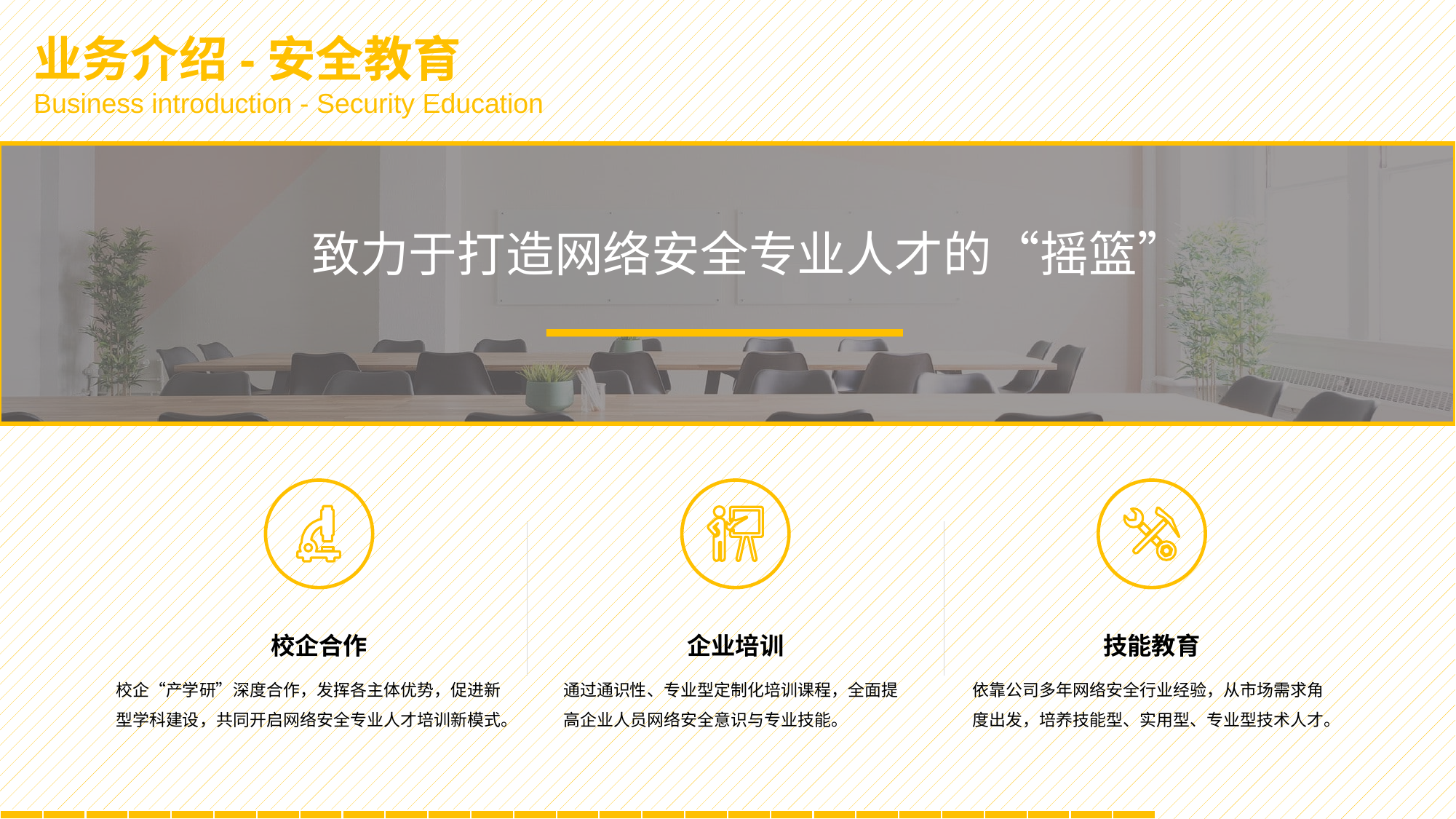

业务介绍-安全教育
Business introduction - Security Education

致力于打造网络安全专业人才的“摇篮”

校企合作

企业培训

技能教育
校企“产学研”深度合作，发挥各主体优势，促进新型学科建设，共同开启网络安全专业人才培训新模式。
通过通识性、专业型定制化培训课程，全面提高企业人员网络安全意识与专业技能。
依靠公司多年网络安全行业经验，从市场需求角度出发，培养技能型、实用型、专业型技术人才。